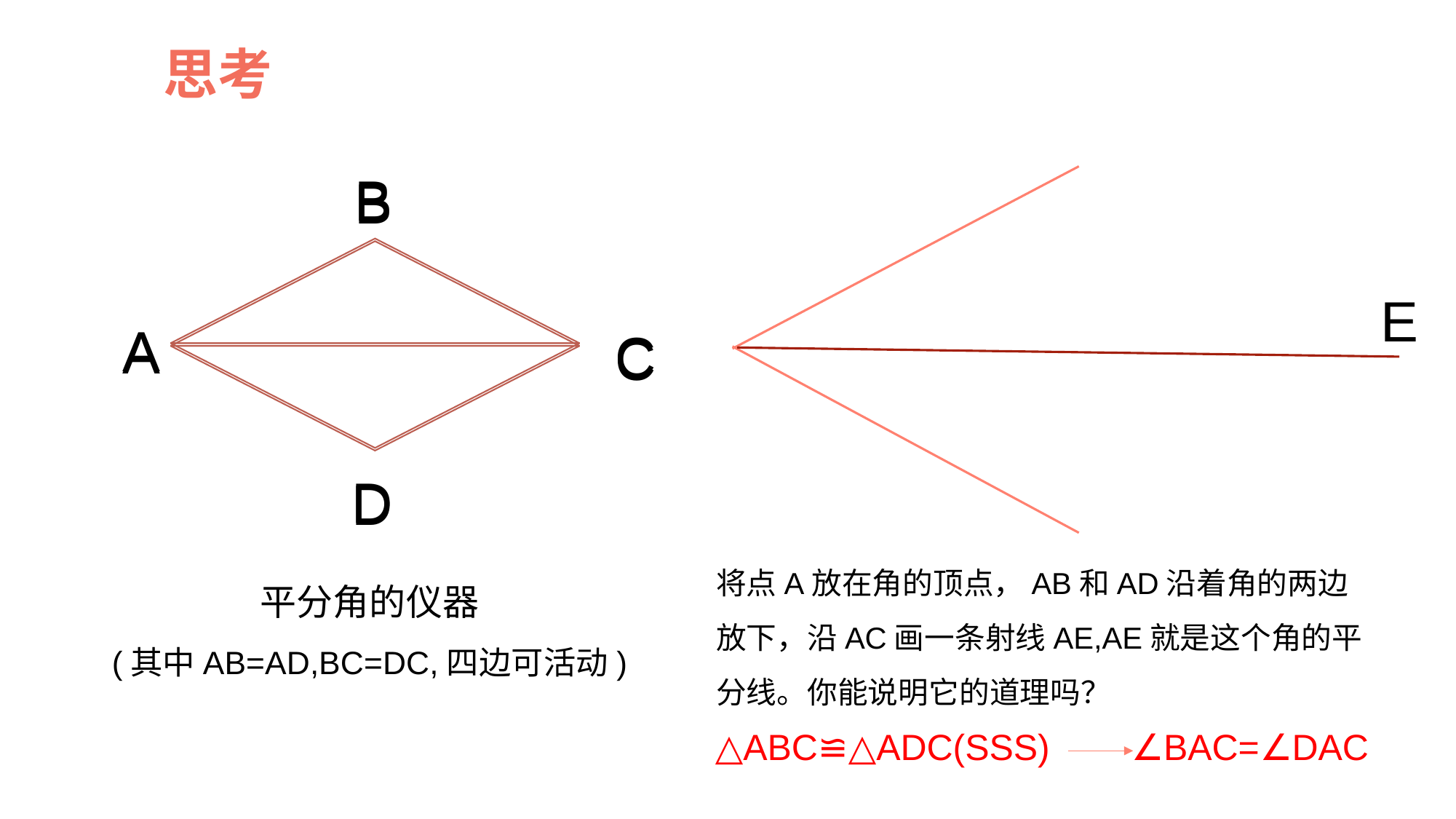

思考
B

A
C

D
B

A
C

D
E
将点A放在角的顶点，AB和AD沿着角的两边放下，沿AC画一条射线AE,AE就是这个角的平分线。你能说明它的道理吗？
平分角的仪器
(其中AB=AD,BC=DC,四边可活动)
△ABC≌△ADC(SSS)        ∠BAC=∠DAC